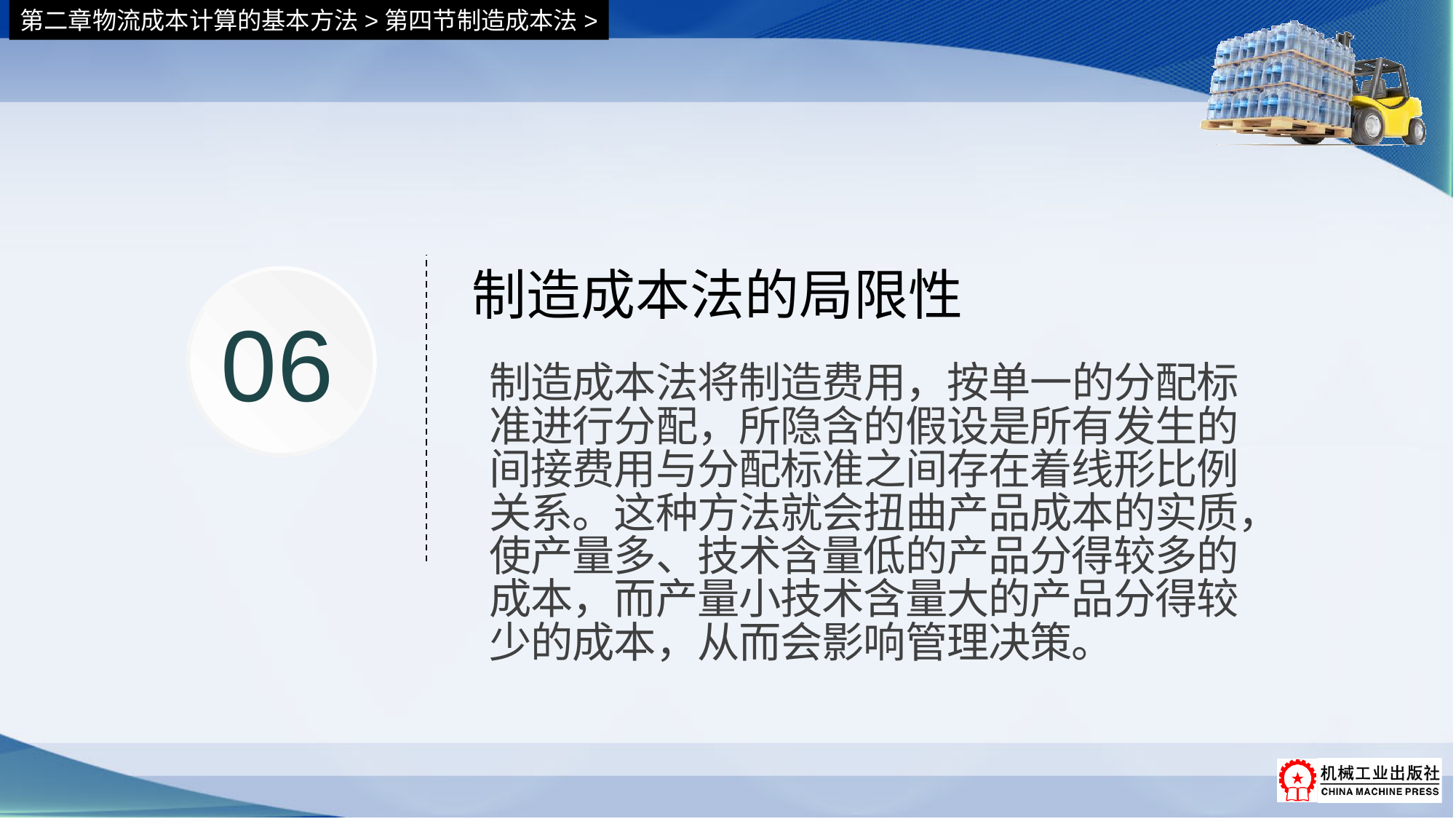

第二章物流成本计算的基本方法>第四节制造成本法>
制造成本法的局限性

06
制造成本法将制造费用，按单一的分配标准进行分配，所隐含的假设是所有发生的间接费用与分配标准之间存在着线形比例关系。这种方法就会扭曲产品成本的实质，使产量多、技术含量低的产品分得较多的成本，而产量小技术含量大的产品分得较少的成本，从而会影响管理决策。